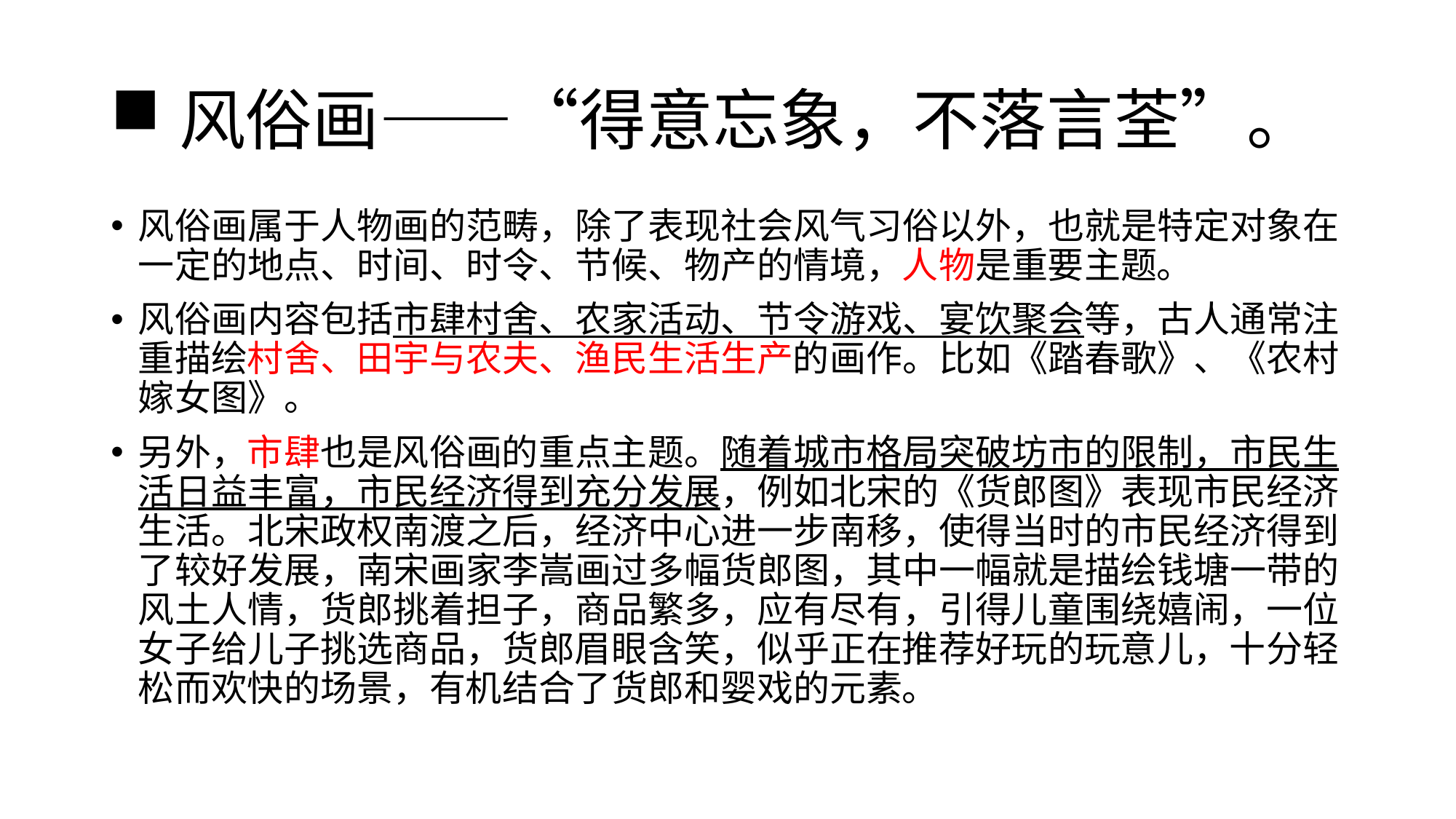

# 风俗画——“得意忘象，不落言荃”。
风俗画属于人物画的范畴，除了表现社会风气习俗以外，也就是特定对象在一定的地点、时间、时令、节候、物产的情境，人物是重要主题。
风俗画内容包括市肆村舍、农家活动、节令游戏、宴饮聚会等，古人通常注重描绘村舍、田宇与农夫、渔民生活生产的画作。比如《踏春歌》、《农村嫁女图》。
另外，市肆也是风俗画的重点主题。随着城市格局突破坊市的限制，市民生活日益丰富，市民经济得到充分发展，例如北宋的《货郎图》表现市民经济生活。北宋政权南渡之后，经济中心进一步南移，使得当时的市民经济得到了较好发展，南宋画家李嵩画过多幅货郎图，其中一幅就是描绘钱塘一带的风土人情，货郎挑着担子，商品繁多，应有尽有，引得儿童围绕嬉闹，一位女子给儿子挑选商品，货郎眉眼含笑，似乎正在推荐好玩的玩意儿，十分轻松而欢快的场景，有机结合了货郎和婴戏的元素。